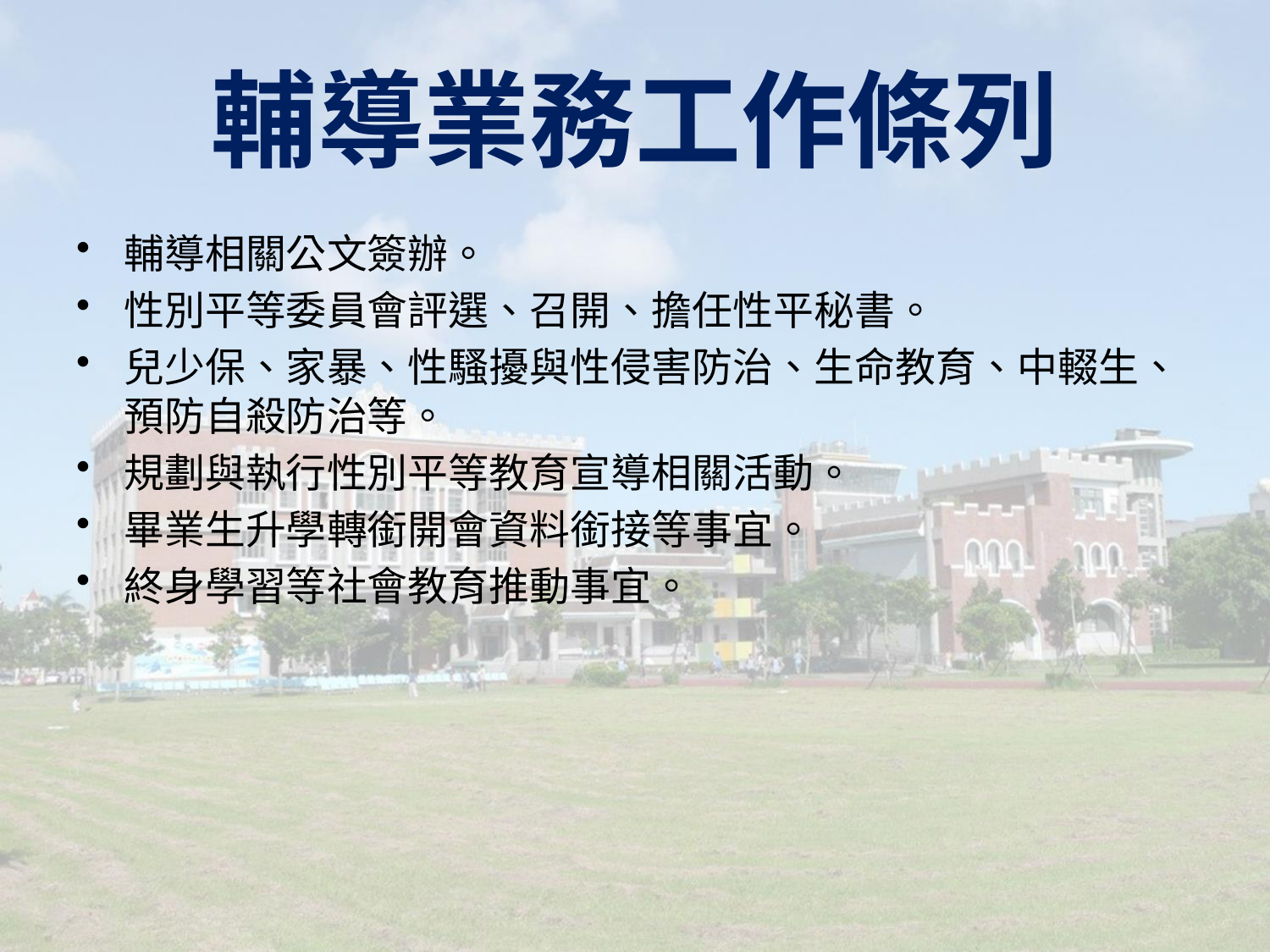

# 輔導業務工作條列
輔導相關公文簽辦。
性別平等委員會評選、召開、擔任性平秘書。
兒少保、家暴、性騷擾與性侵害防治、生命教育、中輟生、預防自殺防治等。
規劃與執行性別平等教育宣導相關活動。
畢業生升學轉銜開會資料銜接等事宜。
終身學習等社會教育推動事宜。